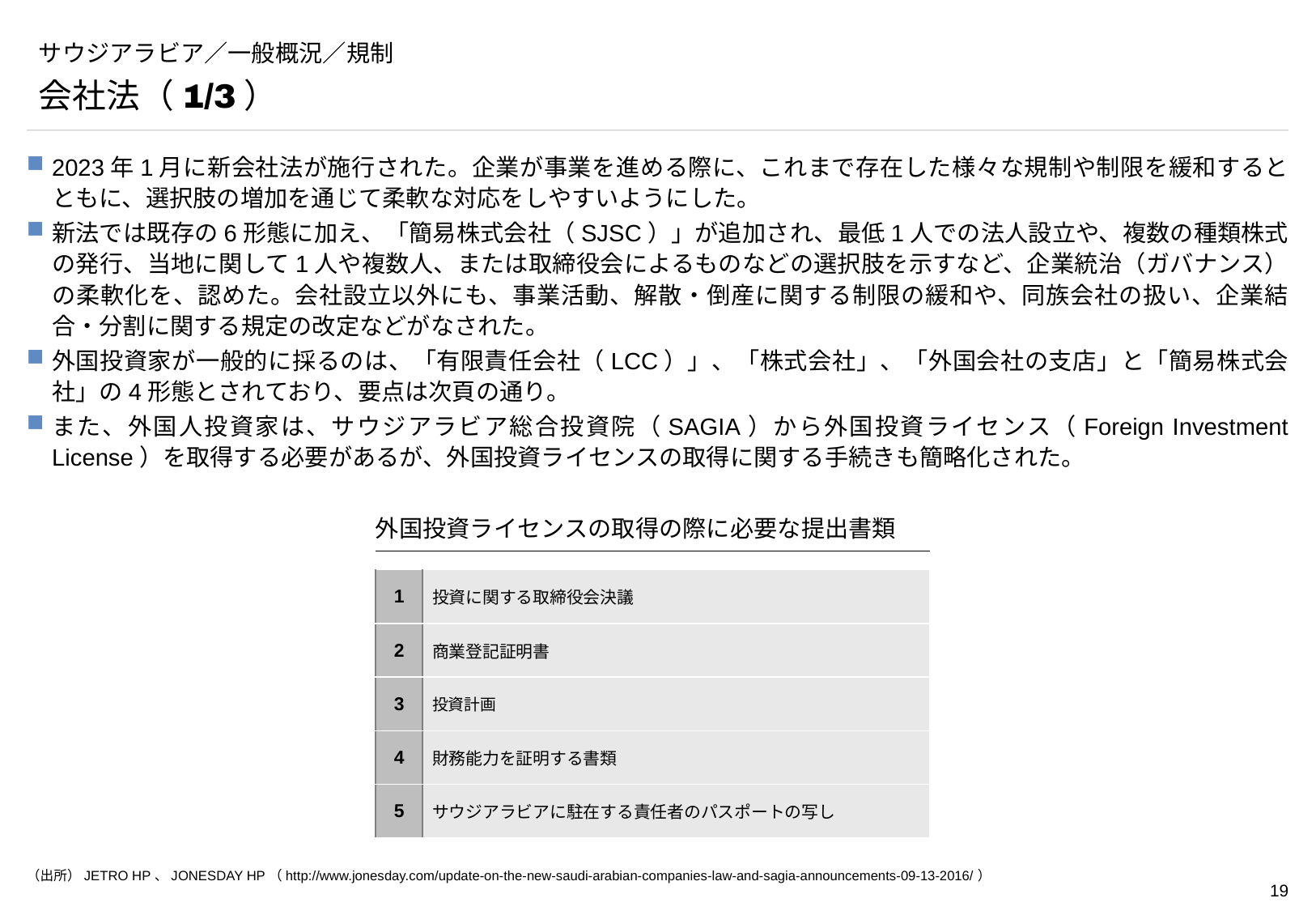

# サウジアラビア／一般概況／規制
会社法（1/3）
2023年1月に新会社法が施行された。企業が事業を進める際に、これまで存在した様々な規制や制限を緩和するとともに、選択肢の増加を通じて柔軟な対応をしやすいようにした。
新法では既存の6形態に加え、「簡易株式会社（SJSC）」が追加され、最低1人での法人設立や、複数の種類株式の発行、当地に関して1人や複数人、または取締役会によるものなどの選択肢を示すなど、企業統治（ガバナンス）の柔軟化を、認めた。会社設立以外にも、事業活動、解散・倒産に関する制限の緩和や、同族会社の扱い、企業結合・分割に関する規定の改定などがなされた。
外国投資家が一般的に採るのは、「有限責任会社（LCC）」、「株式会社」、「外国会社の支店」と「簡易株式会社」の4形態とされており、要点は次頁の通り。
また、外国人投資家は、サウジアラビア総合投資院（SAGIA）から外国投資ライセンス（Foreign Investment License）を取得する必要があるが、外国投資ライセンスの取得に関する手続きも簡略化された。
外国投資ライセンスの取得の際に必要な提出書類
| 1 | 投資に関する取締役会決議 |
| --- | --- |
| 2 | 商業登記証明書 |
| 3 | 投資計画 |
| 4 | 財務能力を証明する書類 |
| 5 | サウジアラビアに駐在する責任者のパスポートの写し |
（出所）JETRO HP、JONESDAY HP（http://www.jonesday.com/update-on-the-new-saudi-arabian-companies-law-and-sagia-announcements-09-13-2016/）